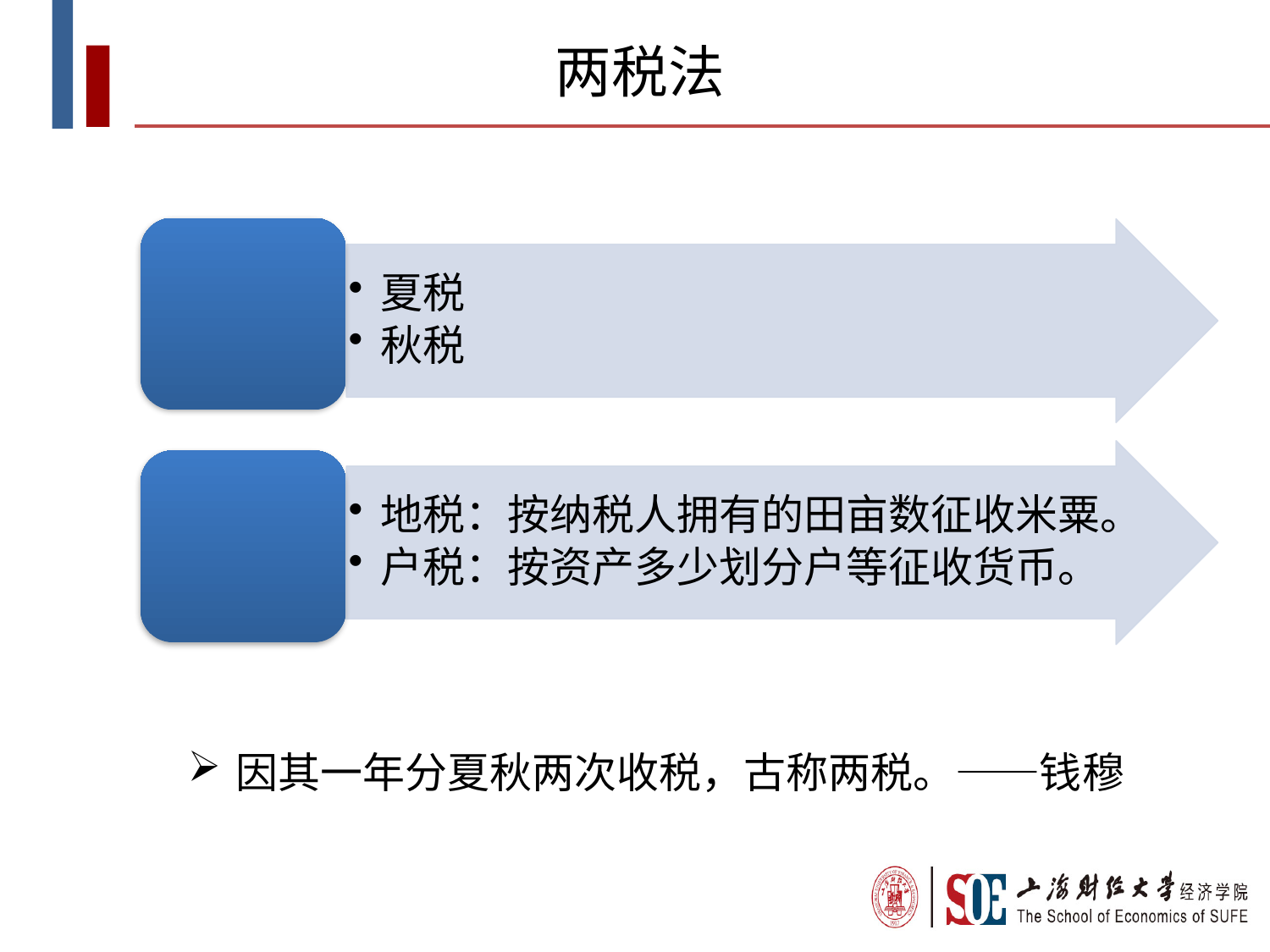

两税法
夏税
秋税

地税：按纳税人拥有的田亩数征收米粟。
户税：按资产多少划分户等征收货币。

因其一年分夏秋两次收税，古称两税。——钱穆